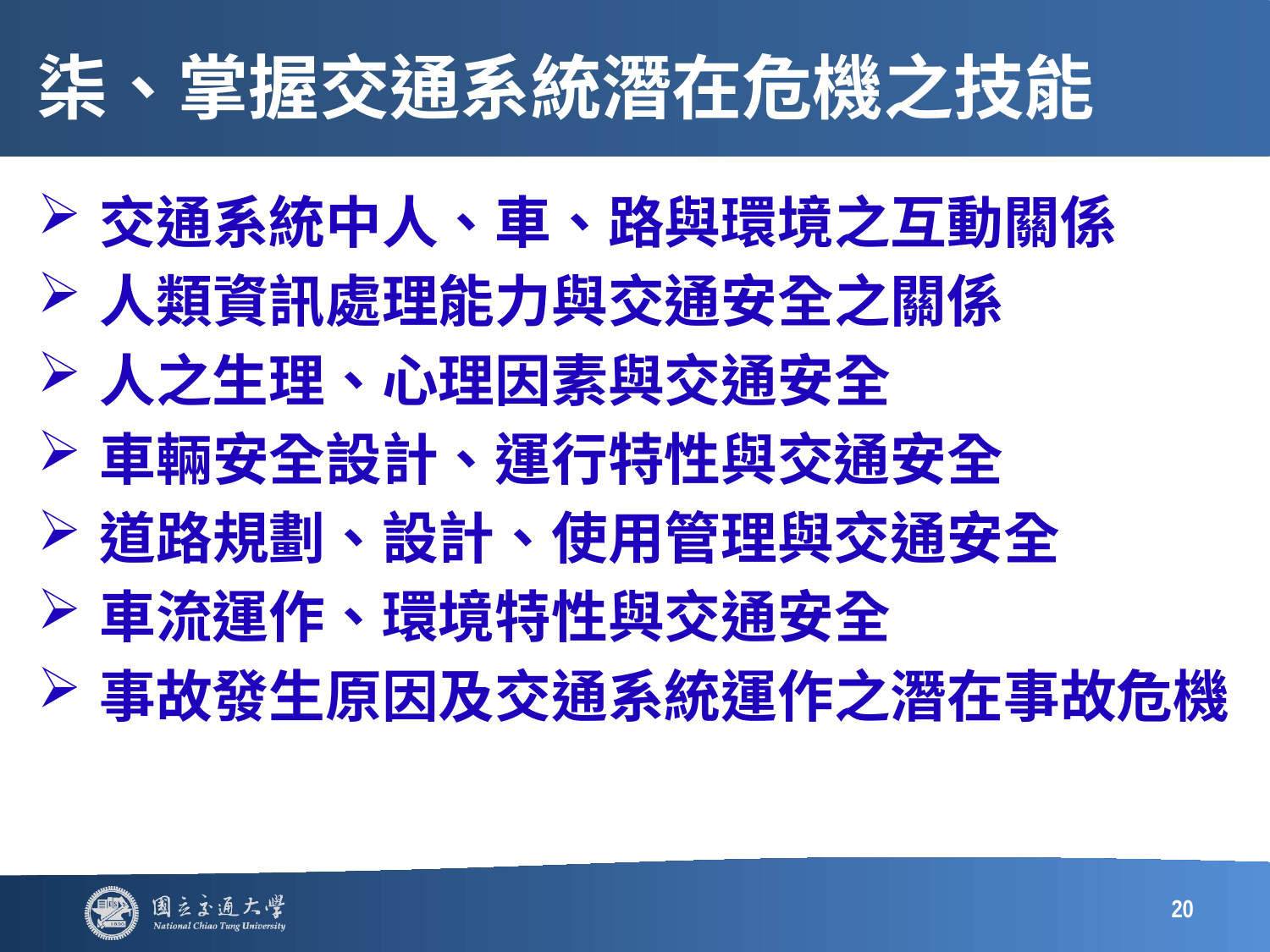

# 柒、掌握交通系統潛在危機之技能
交通系統中人、車、路與環境之互動關係
人類資訊處理能力與交通安全之關係
人之生理、心理因素與交通安全
車輛安全設計、運行特性與交通安全
道路規劃、設計、使用管理與交通安全
車流運作、環境特性與交通安全
事故發生原因及交通系統運作之潛在事故危機
20